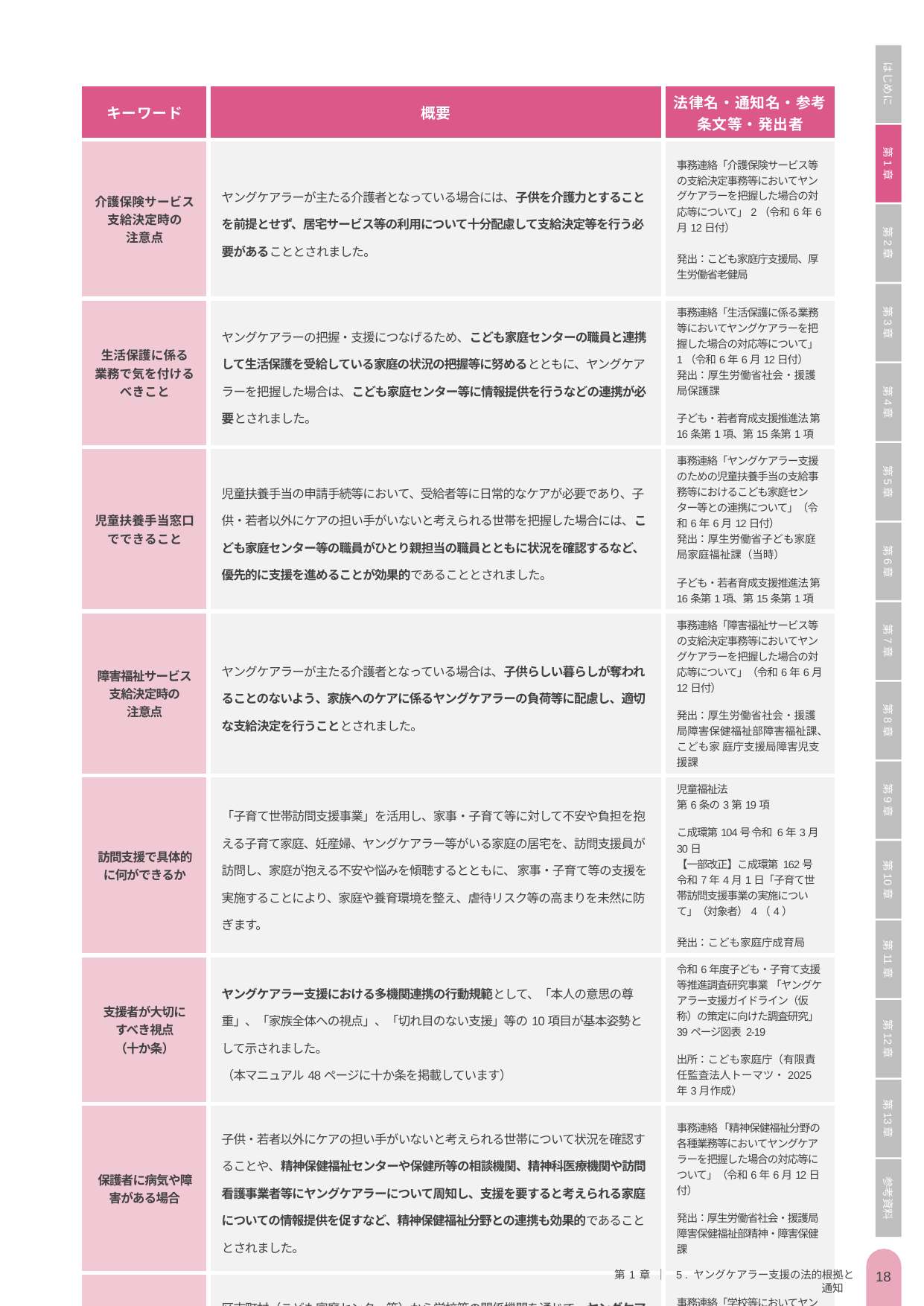

はじめに
第1章
第2章
第3章
第4章
第5章
第6章
第7章
第8章
第9章
第10章
第11章
第12章
第13章
参考資料
| キーワード | 概要 | 法律名・通知名・参考条文等・発出者 |
| --- | --- | --- |
| 介護保険サービス支給決定時の 注意点 | ヤングケアラーが主たる介護者となっている場合には、子供を介護力とすることを前提とせず、居宅サービス等の利用について十分配慮して支給決定等を行う必要があることとされました。 | 事務連絡「介護保険サービス等の支給決定事務等においてヤングケアラーを把握した場合の対応等について」2（令和6年6月12日付） 発出：こども家庭庁支援局、厚生労働省老健局 |
| 生活保護に係る 業務で気を付ける べきこと | ヤングケアラーの把握・支援につなげるため、こども家庭センターの職員と連携して生活保護を受給している家庭の状況の把握等に努めるとともに、ヤングケアラーを把握した場合は、こども家庭センター等に情報提供を行うなどの連携が必要とされました。 | 事務連絡「生活保護に係る業務等においてヤングケアラーを把握した場合の対応等について」1（令和6年6月12日付） 発出：厚生労働省社会・援護局保護課 子ども・若者育成支援推進法 第16条第1項、第15条第1項 |
| 児童扶養手当窓口でできること | 児童扶養手当の申請手続等において、受給者等に日常的なケアが必要であり、子供・若者以外にケアの担い手がいないと考えられる世帯を把握した場合には、こども家庭センター等の職員がひとり親担当の職員とともに状況を確認するなど、優先的に支援を進めることが効果的であることとされました。 | 事務連絡「ヤングケアラー支援のための児童扶養手当の支給事務等におけるこども家庭センター等との連携について」（令和6年6月12日付） 発出：厚生労働省子ども家庭局家庭福祉課（当時） 子ども・若者育成支援推進法 第16条第1項、第15条第1項 |
| 障害福祉サービス 支給決定時の 注意点 | ヤングケアラーが主たる介護者となっている場合は、子供らしい暮らしが奪われることのないよう、家族へのケアに係るヤングケアラーの負荷等に配慮し、適切な支給決定を行うこととされました。 | 事務連絡「障害福祉サービス等の支給決定事務等においてヤングケアラーを把握した場合の対応等について」（令和6年6月12日付） 発出：厚生労働省社会・援護局障害保健福祉部障害福祉課、こども家 庭庁支援局障害児支援課 |
| 訪問支援で具体的に何ができるか | 「子育て世帯訪問支援事業」を活用し、家事・子育て等に対して不安や負担を抱える子育て家庭、妊産婦、ヤングケアラー等がいる家庭の居宅を、訪問支援員が訪問し、家庭が抱える不安や悩みを傾聴するとともに、 家事・子育て等の支援を実施することにより、家庭や養育環境を整え、虐待リスク等の高まりを未然に防ぎます。 | 児童福祉法 第6条の3第19項 こ成環第104号 令和 6年3月30日 【一部改正】こ成環第 162号 令和7年4月1日「子育て世帯訪問支援事業の実施について」（対象者）4（4） 発出：こども家庭庁成育局 |
| 支援者が大切に すべき視点 （十か条） | ヤングケアラー支援における多機関連携の行動規範として、「本人の意思の尊重」、「家族全体への視点」、「切れ目のない支援」等の10項目が基本姿勢として示されました。 （本マニュアル48ページに十か条を掲載しています） | 令和6年度子ども・子育て支援等推進調査研究事業 「ヤングケアラー支援ガイドライン（仮称）の策定に向けた調査研究」39ページ図表 2-19 出所：こども家庭庁（有限責任監査法人トーマツ・2025年3月作成） |
| 保護者に病気や障害がある場合 | 子供・若者以外にケアの担い手がいないと考えられる世帯について状況を確認することや、精神保健福祉センターや保健所等の相談機関、精神科医療機関や訪問看護事業者等にヤングケアラーについて周知し、支援を要すると考えられる家庭についての情報提供を促すなど、精神保健福祉分野との連携も効果的であることとされました。 | 事務連絡 「精神保健福祉分野の各種業務等においてヤングケアラーを把握した場合の対応等について」（令和6年6月12日付） 発出：厚生労働省社会・援護局障害保健福祉部精神・障害保健課 |
| 学校における気付きと連携 | 区市町村（こども家庭センター等）から学校等の関係機関を通じて、ヤングケアラー自身に気付きを与えるようなアンケートを行うことが有効であることや、優先的に支援を行う必要性の高いヤングケアラーの把握に努め、把握したヤングケアラーの情報について、学校等とこども家庭センター等とが適切に情報共有し、支援につなげていくことが有効であることとされました。 | 事務連絡「学校等においてヤングケアラーを把握した場合の対応等について（依頼）」 発出：文部科学省初等中等教育局児童生徒課、文部科学省高等教育局学生支援課、文部科学省総合教育政策局生涯学習推進課 |

第1章 ｜ 5 . ヤングケアラー支援の法的根拠と通知
18